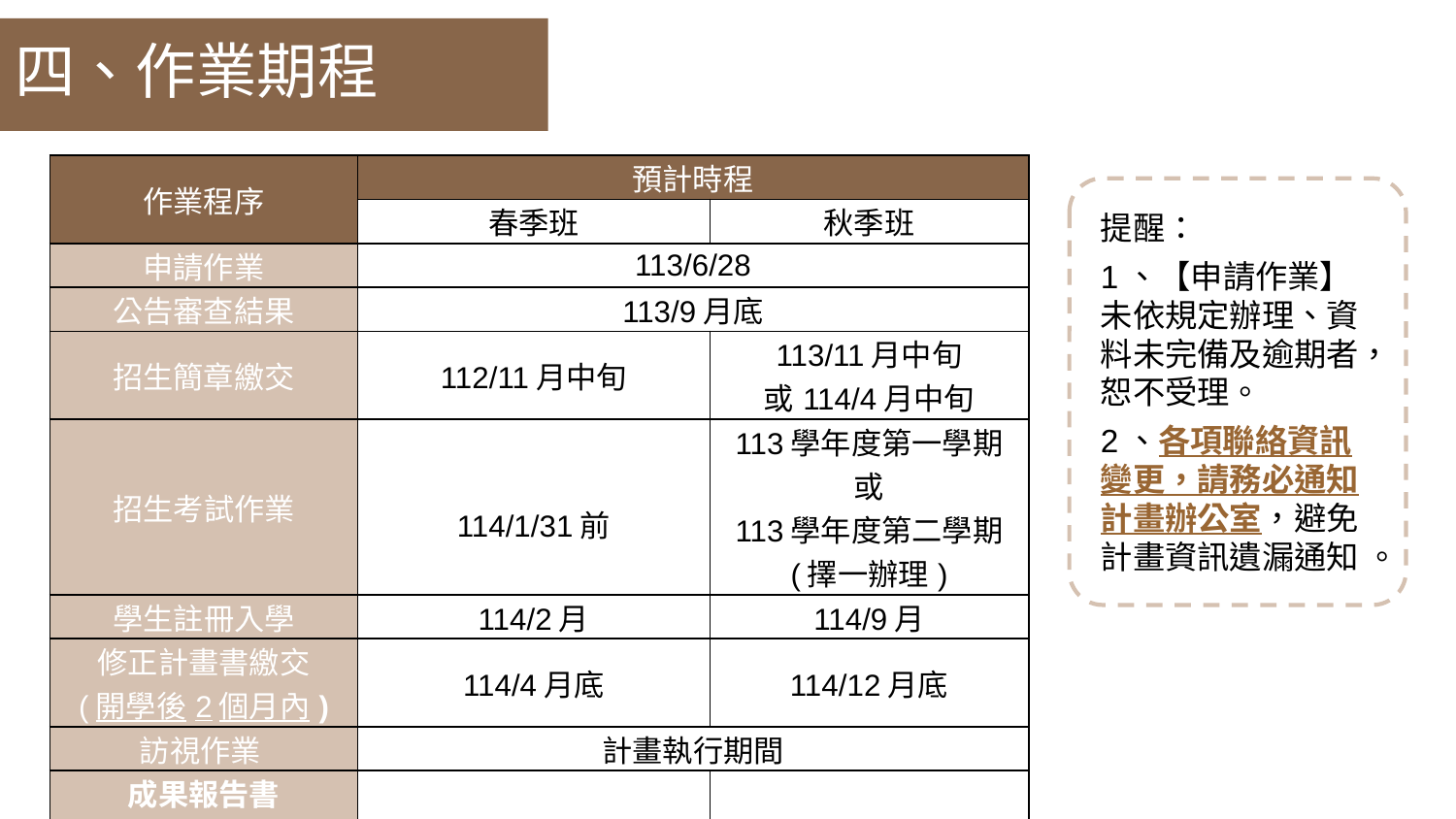

四、作業期程
| 作業程序 | 預計時程 |  |
| --- | --- | --- |
|  | 春季班 | 秋季班 |
| 申請作業 | 113/6/28 |  |
| 公告審查結果 | 113/9月底 |  |
| 招生簡章繳交 | 112/11月中旬 | 113/11月中旬 或114/4月中旬 |
| 招生考試作業 | 114/1/31前 | 113學年度第一學期 或 113學年度第二學期 (擇一辦理) |
| 學生註冊入學 | 114/2月 | 114/9月 |
| 修正計畫書繳交 (開學後2個月內) | 114/4月底 | 114/12月底 |
| 訪視作業 | 計畫執行期間 |  |
| 成果報告書 (計畫結束後2個月內) | 116/5月 | 116/12月 |
提醒：
1、【申請作業】未依規定辦理、資料未完備及逾期者，恕不受理。
2、各項聯絡資訊變更，請務必通知計畫辦公室，避免計畫資訊遺漏通知 。